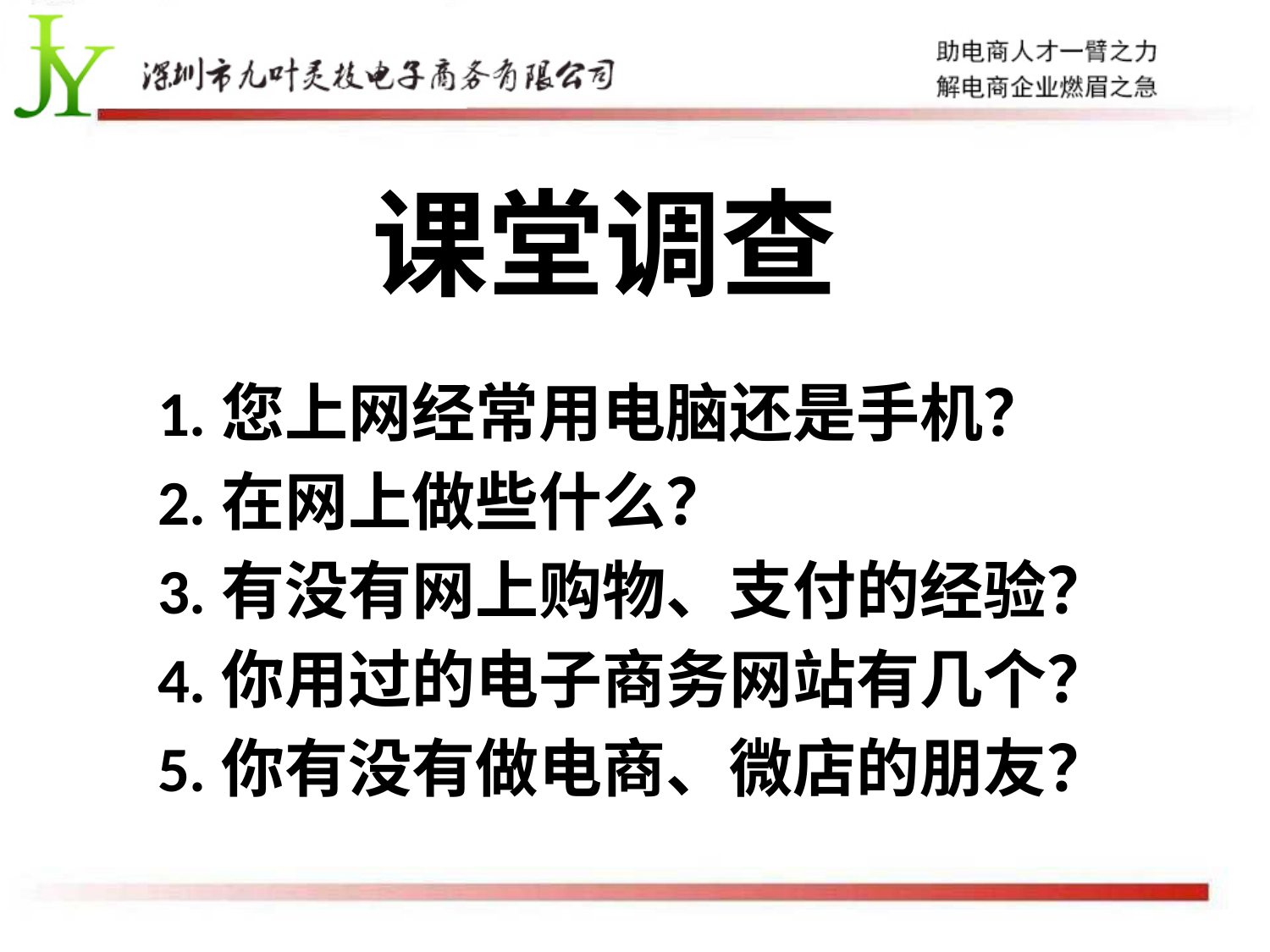

# 课堂调查
1.您上网经常用电脑还是手机？
2.在网上做些什么？
3.有没有网上购物、支付的经验？
4.你用过的电子商务网站有几个？
5.你有没有做电商、微店的朋友？